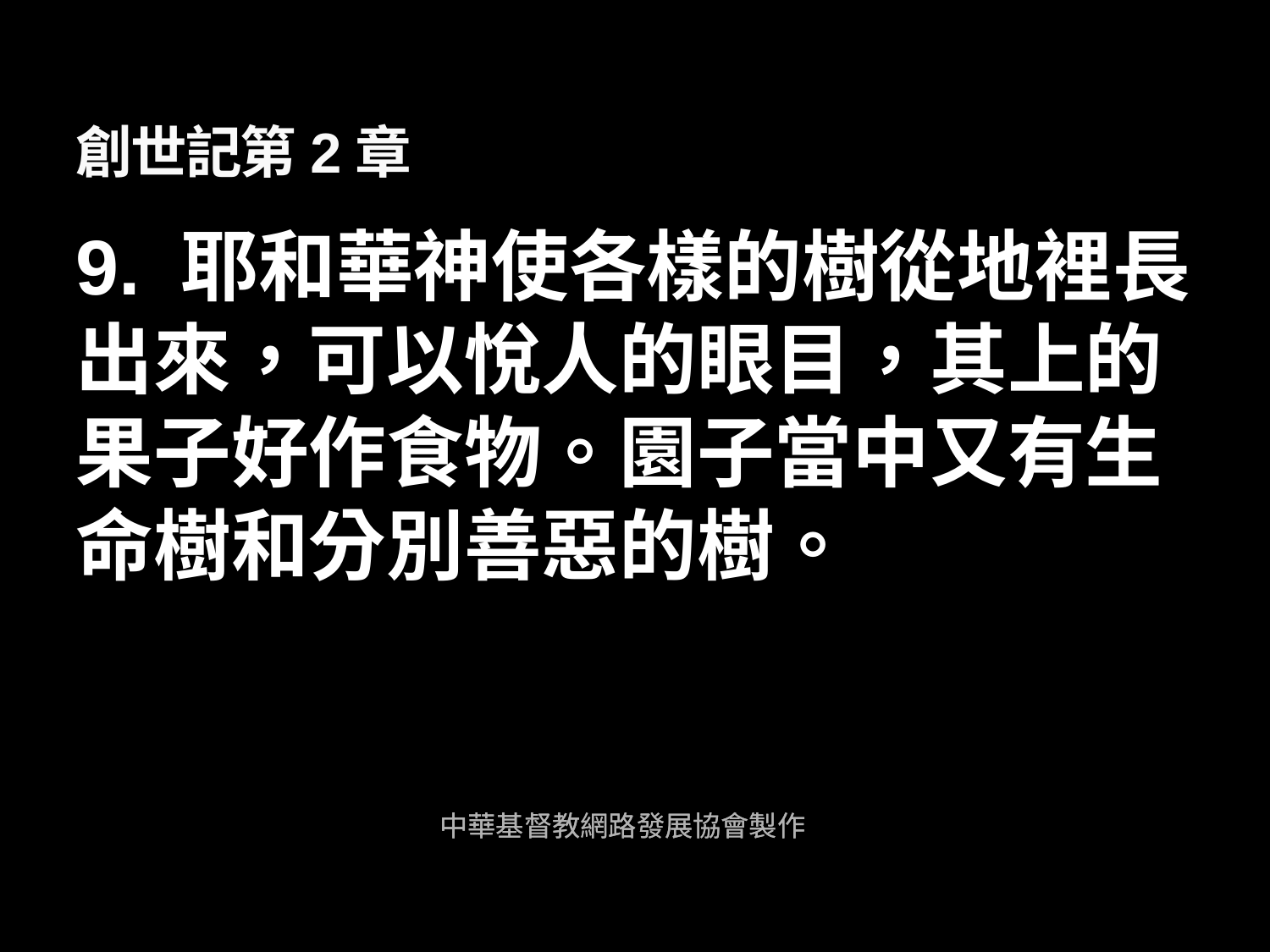

# 創世記第2章
9. 耶和華神使各樣的樹從地裡長出來，可以悅人的眼目，其上的果子好作食物。園子當中又有生命樹和分別善惡的樹。